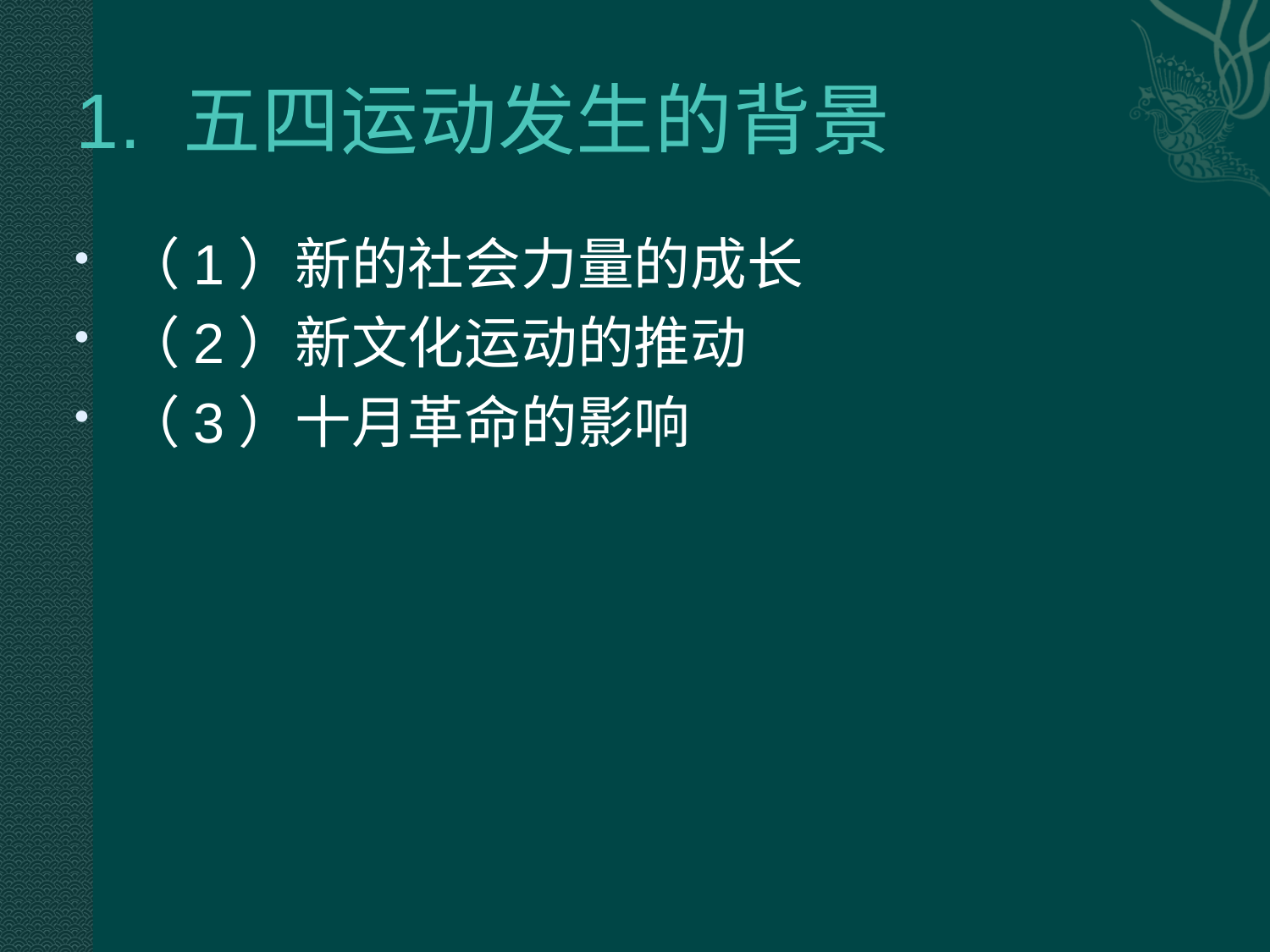

# 1. 五四运动发生的背景
（1）新的社会力量的成长
（2）新文化运动的推动
（3）十月革命的影响